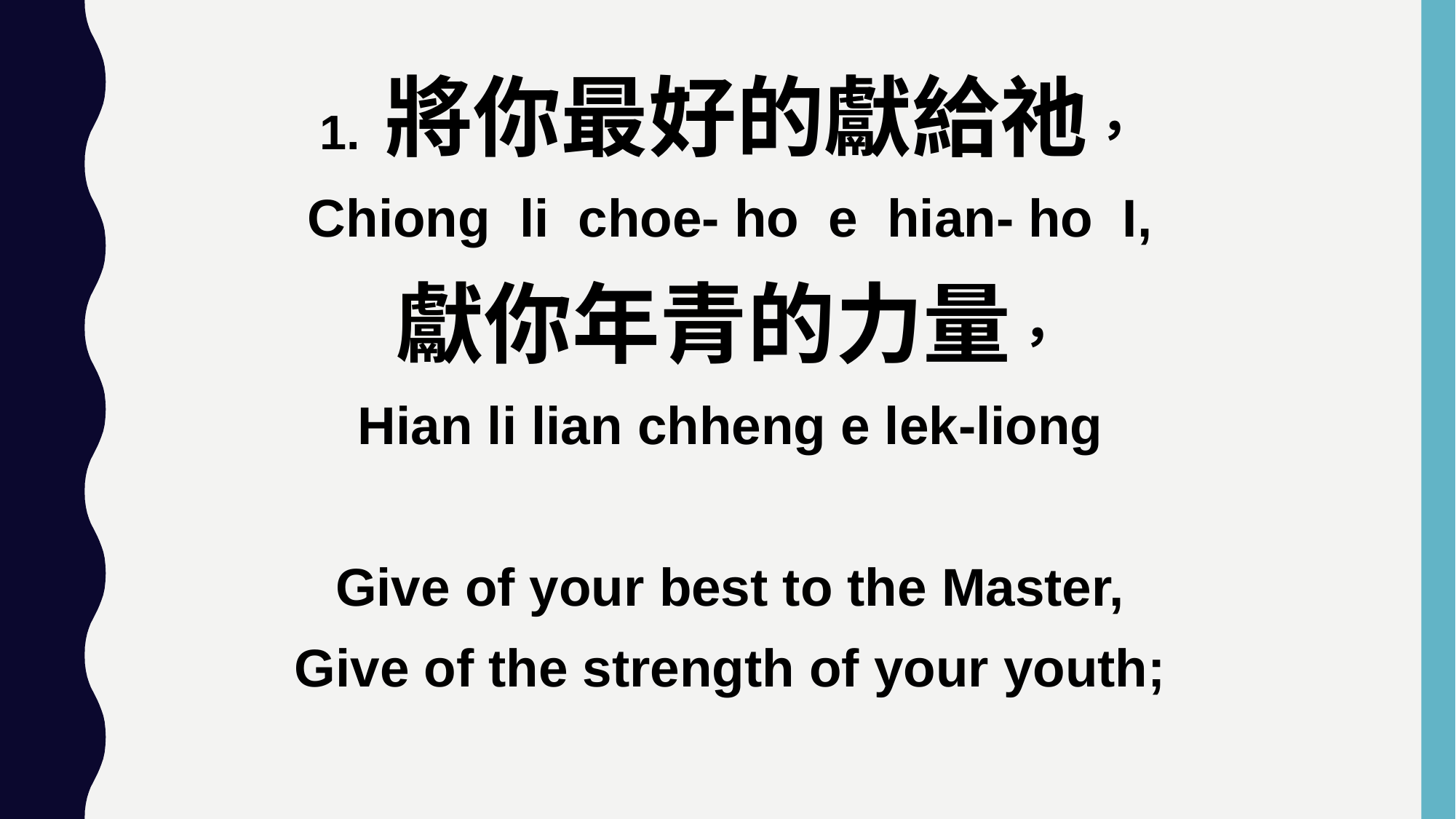

1. 將你最好的獻給祂，
Chiong  li  choe- ho  e  hian- ho  I,
獻你年青的力量，
Hian li lian chheng e lek-liong

Give of your best to the Master,
Give of the strength of your youth;